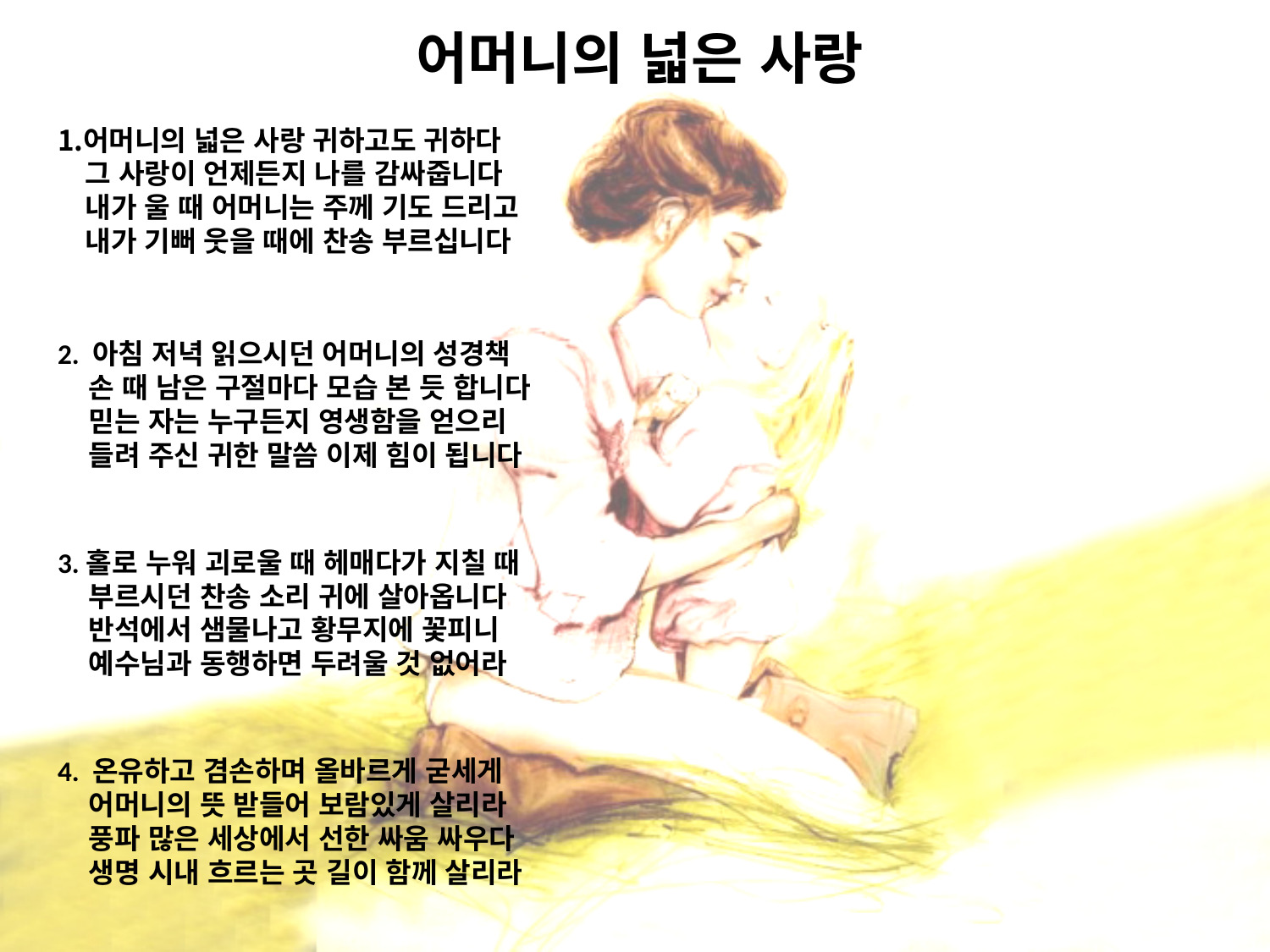

# 어머니의 넓은 사랑
어머니의 넓은 사랑 귀하고도 귀하다
  그 사랑이 언제든지 나를 감싸줍니다
  내가 울 때 어머니는 주께 기도 드리고
  내가 기뻐 웃을 때에 찬송 부르십니다

2. 아침 저녁 읽으시던 어머니의 성경책
    손 때 남은 구절마다 모습 본 듯 합니다
    믿는 자는 누구든지 영생함을 얻으리
    들려 주신 귀한 말씀 이제 힘이 됩니다
3.홀로 누워 괴로울 때 헤매다가 지칠 때
    부르시던 찬송 소리 귀에 살아옵니다
    반석에서 샘물나고 황무지에 꽃피니
    예수님과 동행하면 두려울 것 없어라
4. 온유하고 겸손하며 올바르게 굳세게
    어머니의 뜻 받들어 보람있게 살리라
    풍파 많은 세상에서 선한 싸움 싸우다
    생명 시내 흐르는 곳 길이 함께 살리라